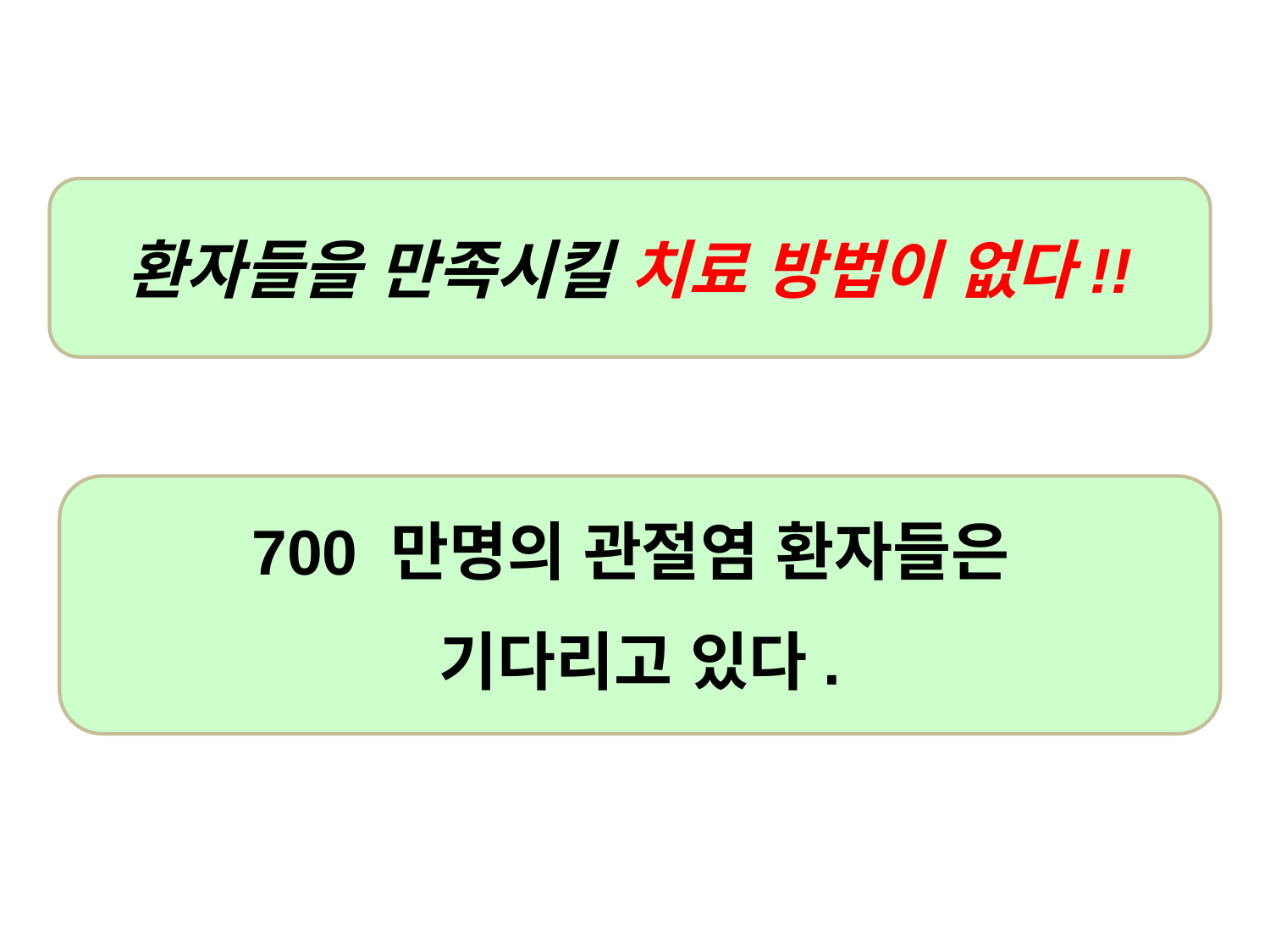

환자들을 만족시킬 치료 방법이 없다!!
700 만명의 관절염 환자들은

기다리고 있다.